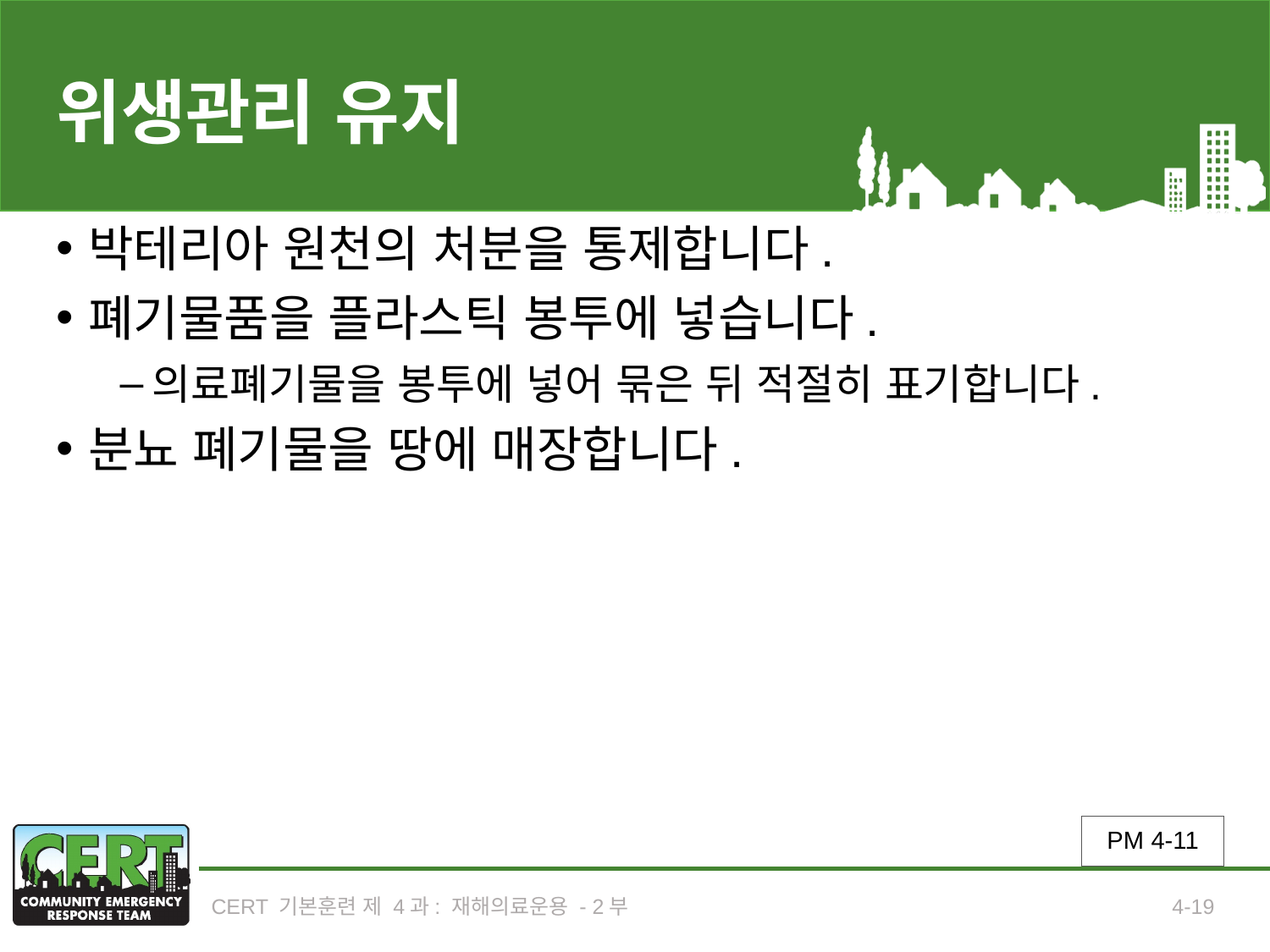

# 위생관리 유지
박테리아 원천의 처분을 통제합니다.
폐기물품을 플라스틱 봉투에 넣습니다.
의료폐기물을 봉투에 넣어 묶은 뒤 적절히 표기합니다.
분뇨 폐기물을 땅에 매장합니다.
PM 4-11
CERT 기본훈련 제 4과: 재해의료운용 - 2부
4-19